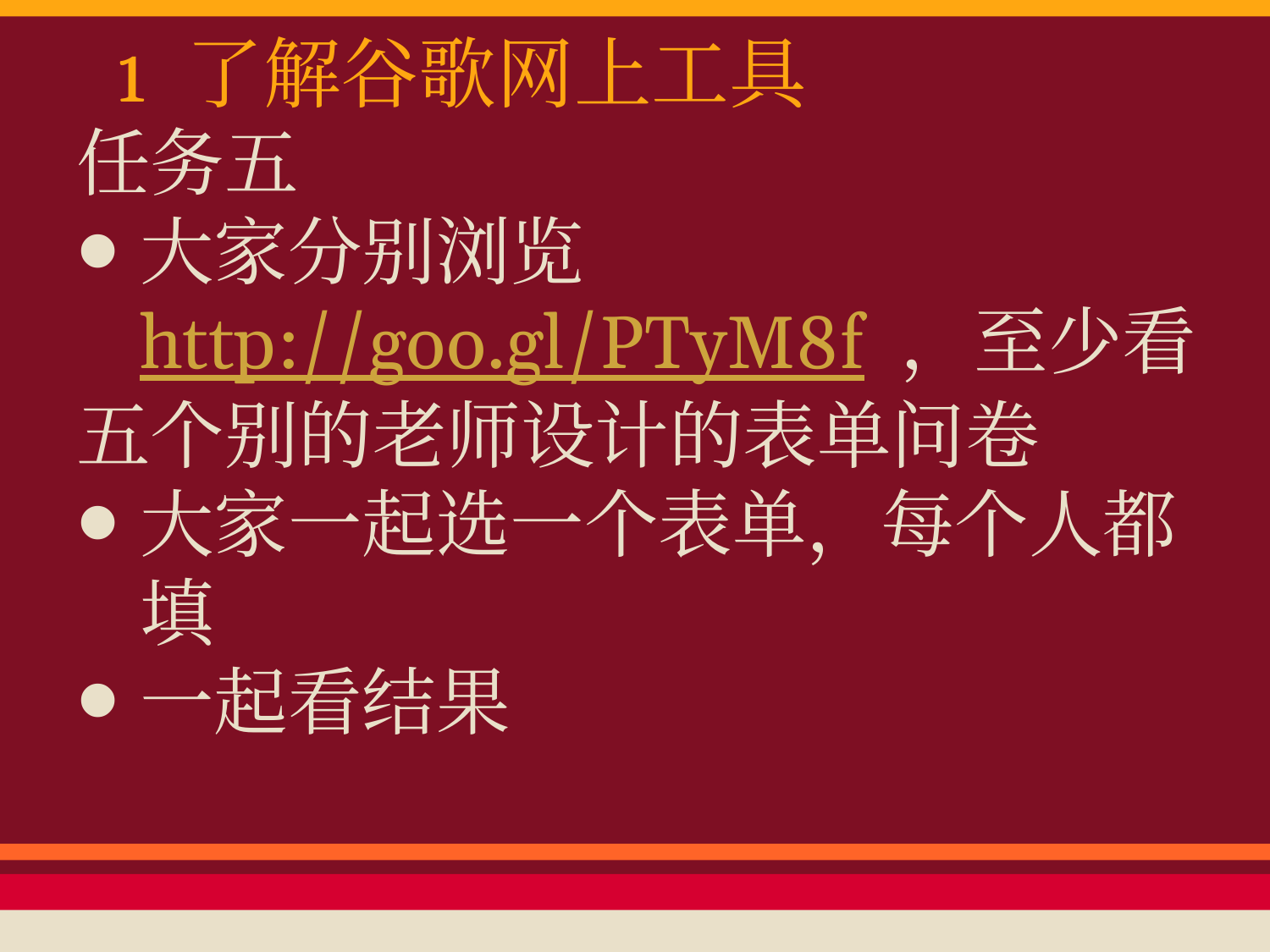

# 1 了解谷歌网上工具

任务五
大家分别浏览http://goo.gl/PTyM8f ，至少看
五个别的老师设计的表单问卷
大家一起选一个表单，每个人都填
一起看结果